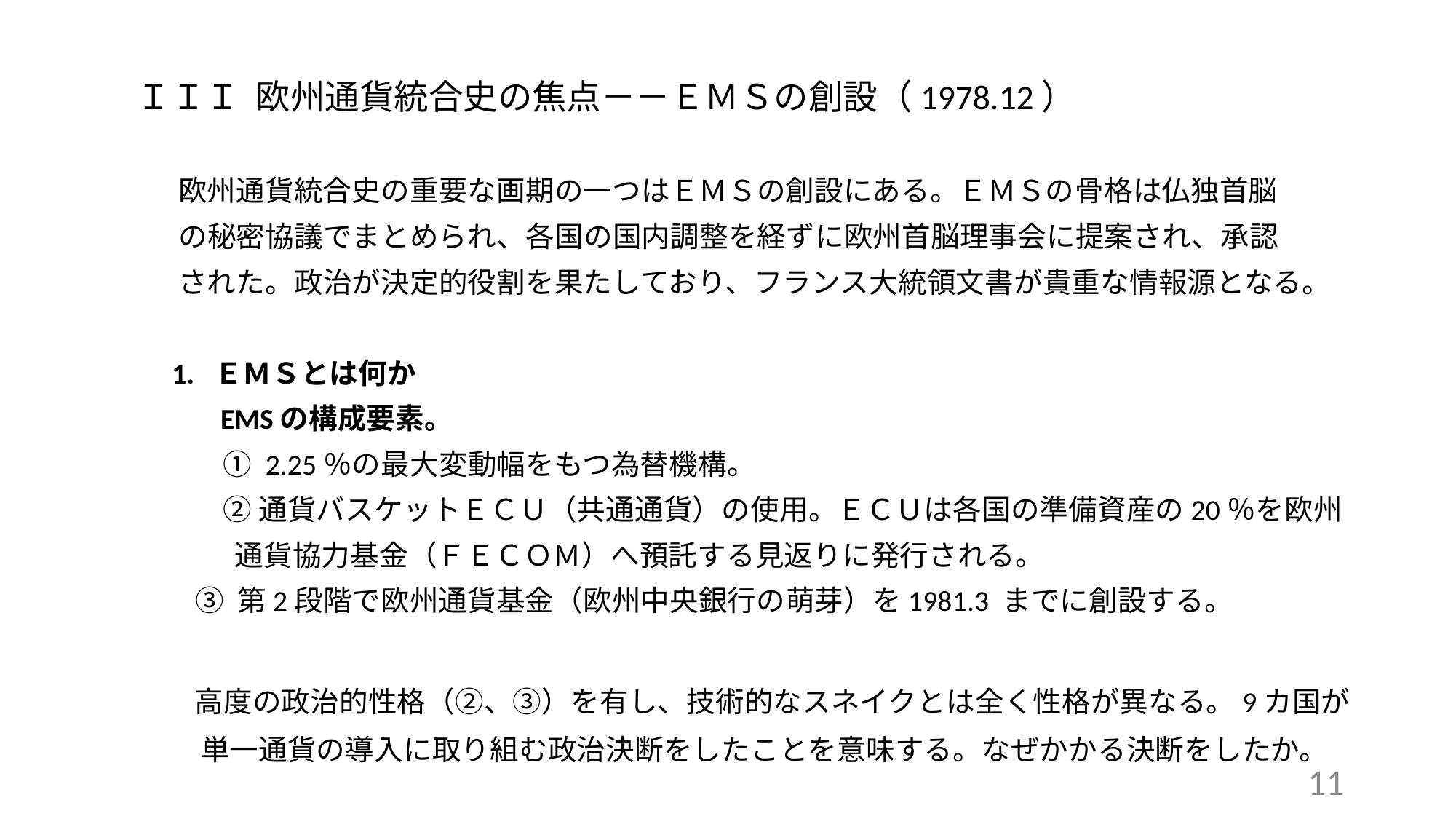

ＩＩＩ  欧州通貨統合史の焦点－－ＥＭＳの創設（1978.12）

　  欧州通貨統合史の重要な画期の一つはＥＭＳの創設にある。ＥＭＳの骨格は仏独首脳
　  の秘密協議でまとめられ、各国の国内調整を経ずに欧州首脳理事会に提案され、承認
　  された。政治が決定的役割を果たしており、フランス大統領文書が貴重な情報源となる。

　1.  ＥＭＳとは何か
 　　 EMSの構成要素。
　　　① 2.25％の最大変動幅をもつ為替機構。
　　　② 通貨バスケットＥＣＵ（共通通貨）の使用。ＥＣＵは各国の準備資産の20％を欧州
              通貨協力基金（ＦＥＣＯＭ）へ預託する見返りに発行される。
         ③ 第2段階で欧州通貨基金（欧州中央銀行の萌芽）を1981.3 までに創設する。

　  高度の政治的性格（②、③）を有し、技術的なスネイクとは全く性格が異なる。9カ国が
　　 単一通貨の導入に取り組む政治決断をしたことを意味する。なぜかかる決断をしたか。

11